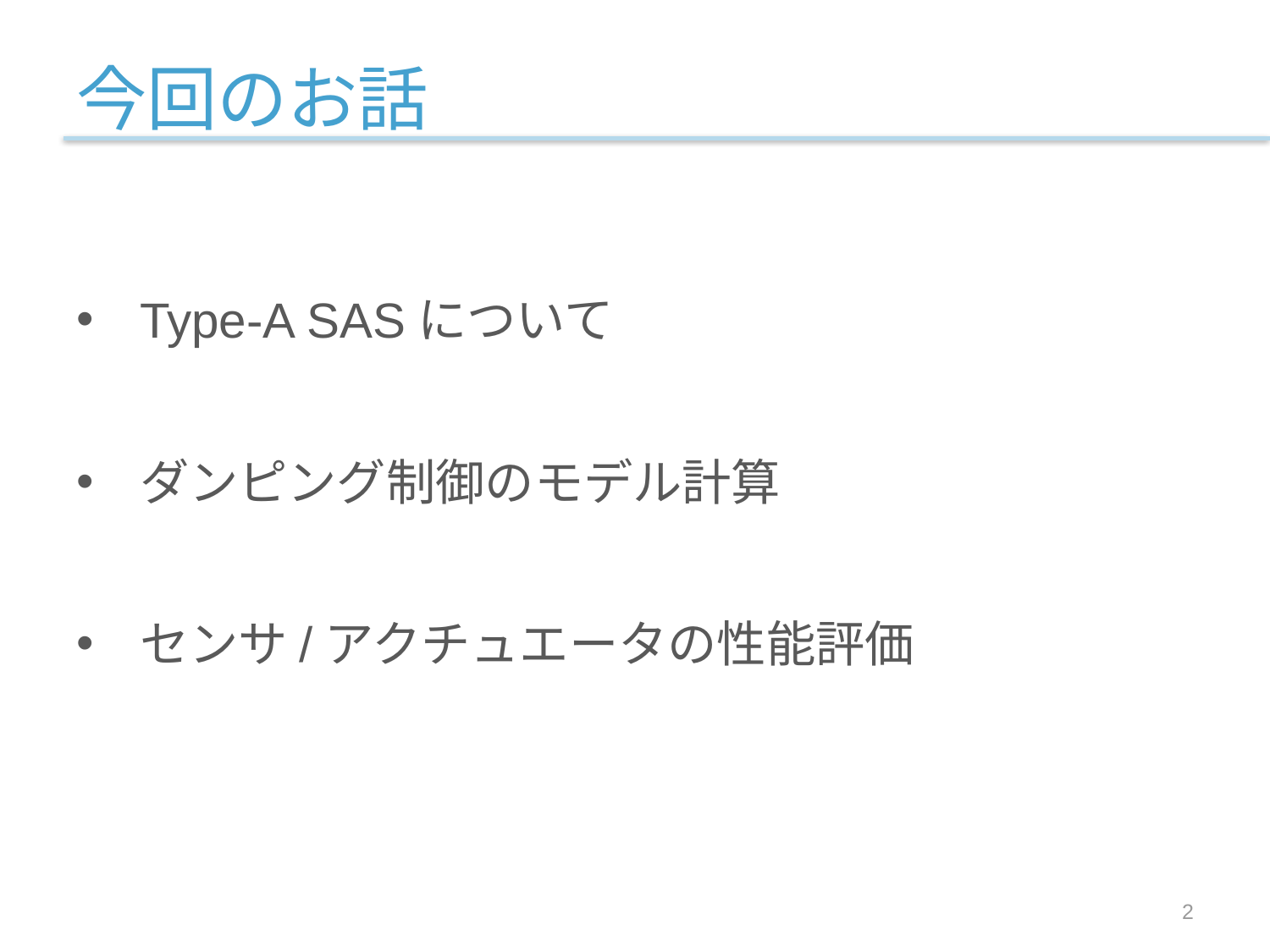

# 今回のお話
Type-A SASについて

ダンピング制御のモデル計算

センサ/アクチュエータの性能評価

2